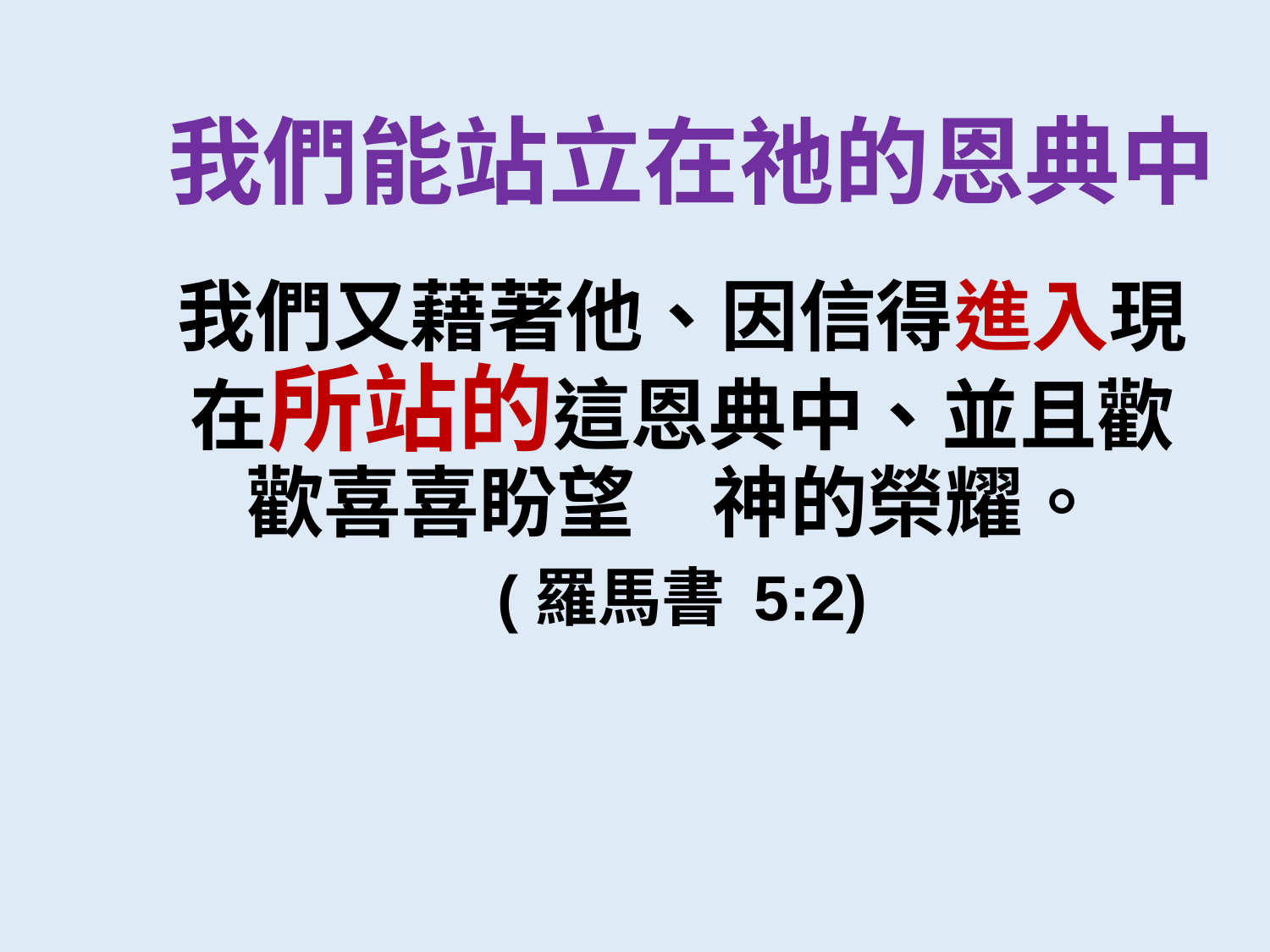

# 我們能站立在祂的恩典中
我們又藉著他、因信得進入現在所站的這恩典中、並且歡歡喜喜盼望　神的榮耀。
(羅馬書 5:2)